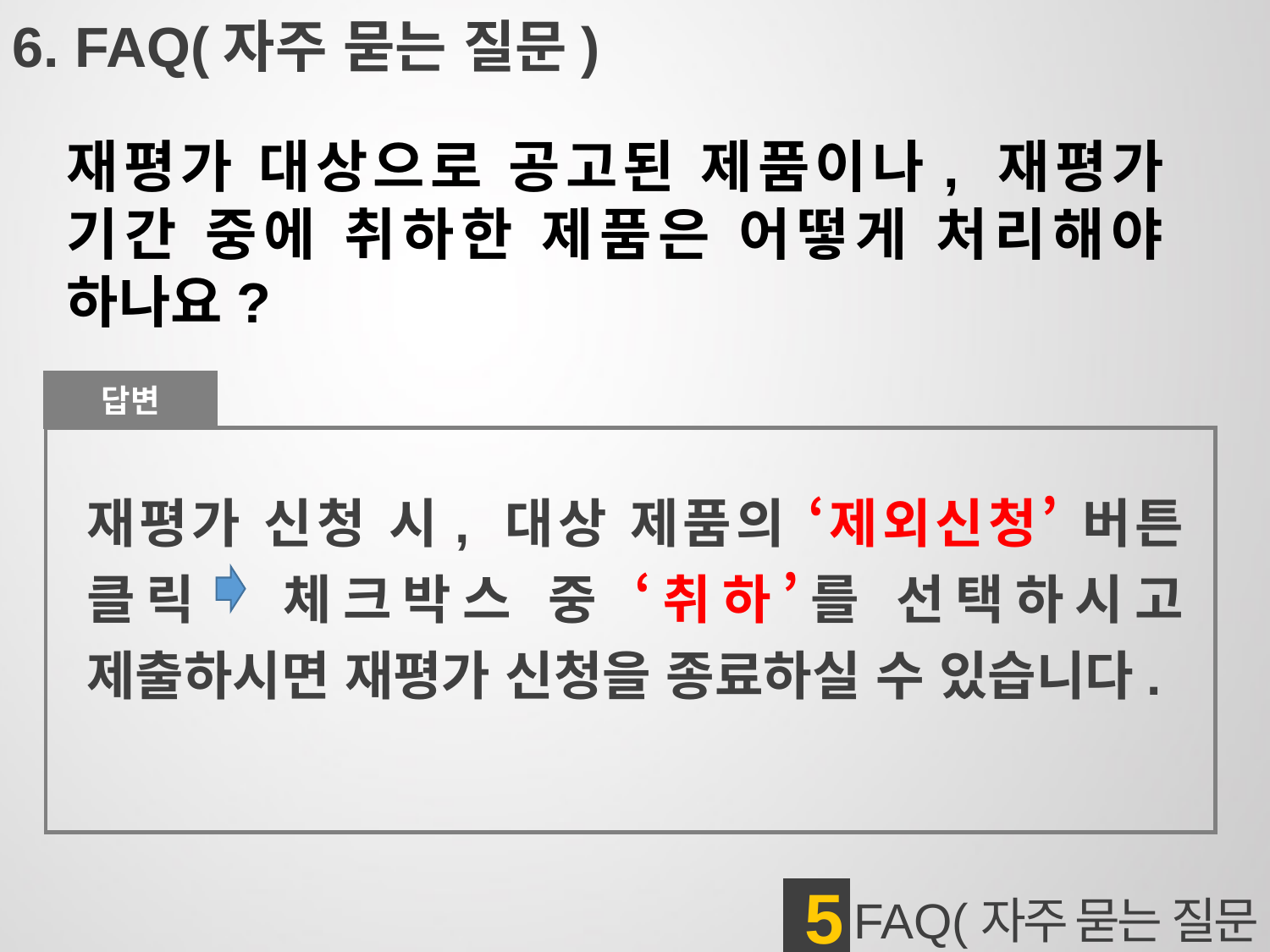

6. FAQ(자주 묻는 질문)
재평가 대상으로 공고된 제품이나, 재평가 기간 중에 취하한 제품은 어떻게 처리해야 하나요?
답변

재평가 신청 시, 대상 제품의 ‘제외신청’ 버튼 클릭   체크박스 중 ‘취하’를 선택하시고 제출하시면 재평가 신청을 종료하실 수 있습니다.

5

 FAQ(자주 묻는 질문)